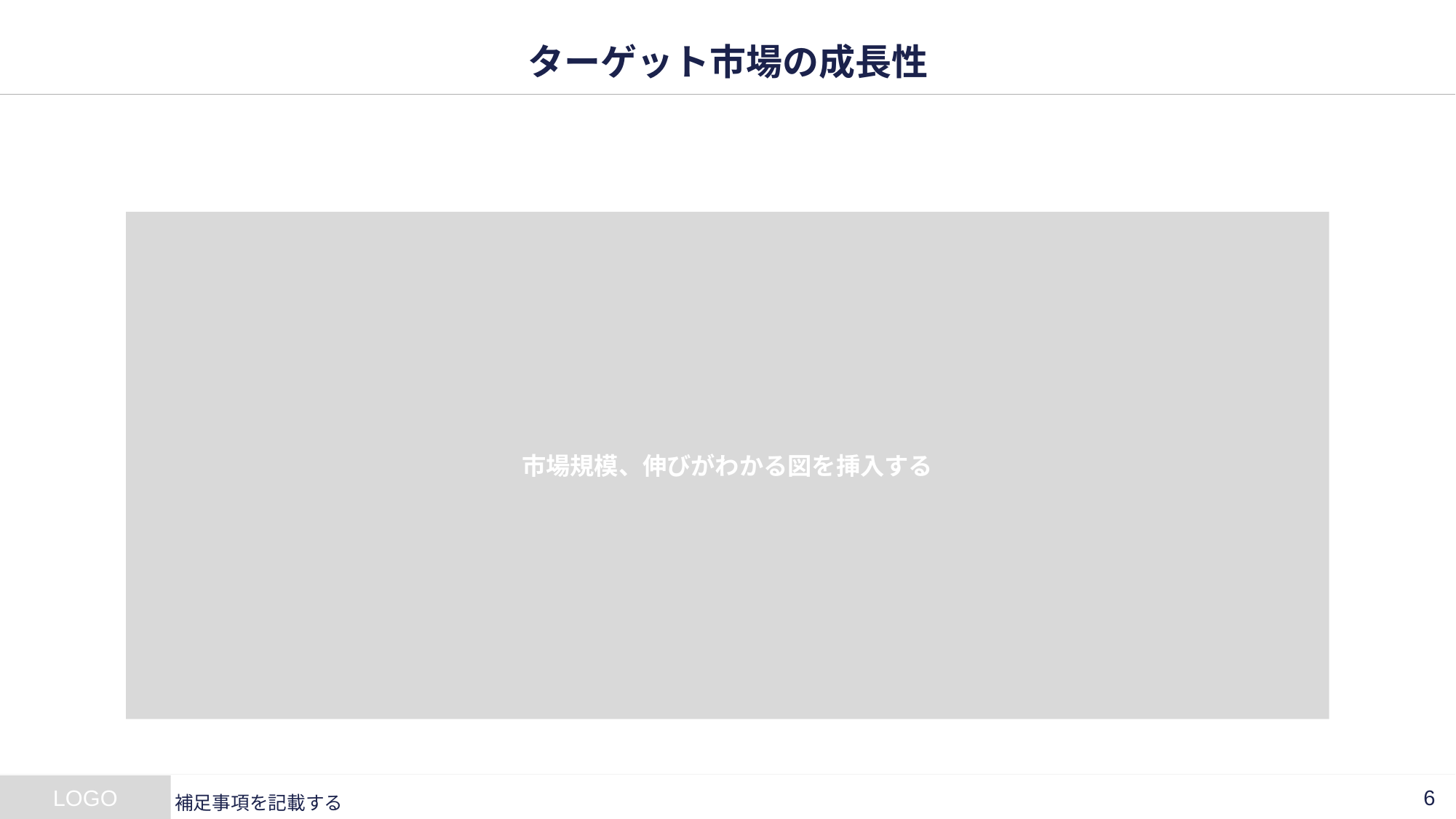

# ターゲット市場の成長性

市場規模、伸びがわかる図を挿入する
補足事項を記載する
6